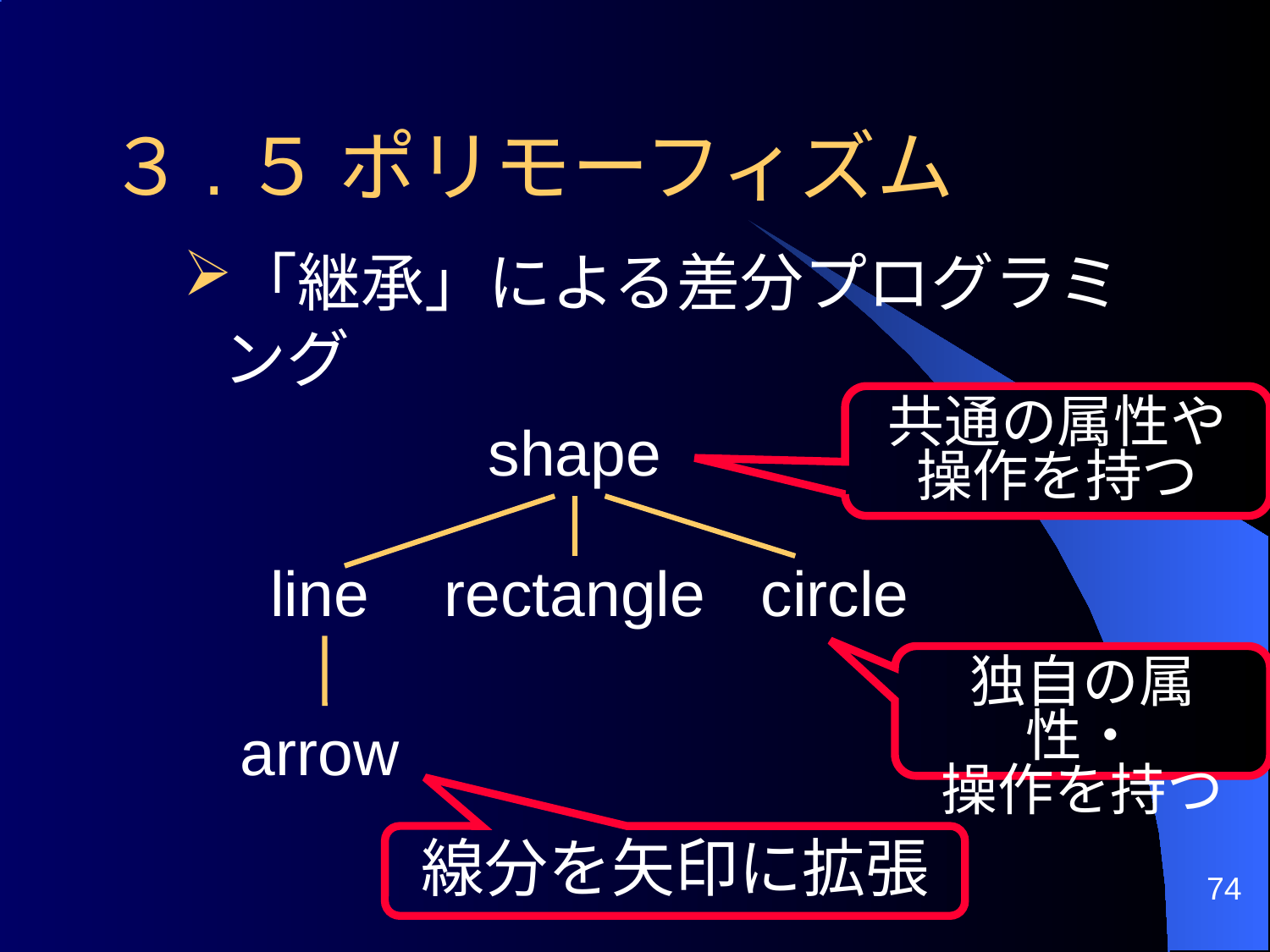

# ３.５ ポリモーフィズム
「継承」による差分プログラミング
共通の属性や
操作を持つ
shape

line
rectangle
circle

独自の属性・
操作を持つ
arrow
線分を矢印に拡張
74